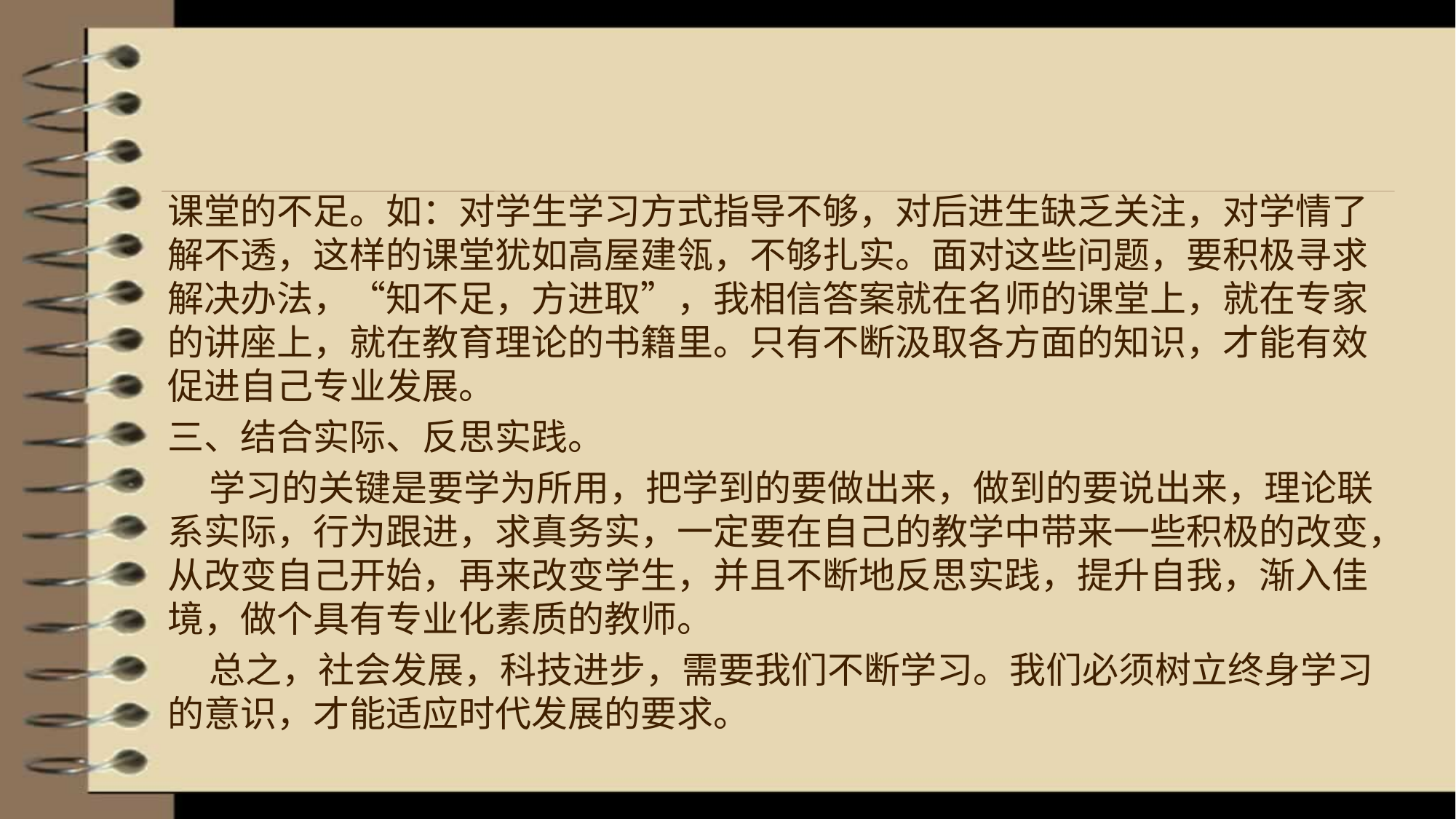

课堂的不足。如：对学生学习方式指导不够，对后进生缺乏关注，对学情了解不透，这样的课堂犹如高屋建瓴，不够扎实。面对这些问题，要积极寻求解决办法，“知不足，方进取”，我相信答案就在名师的课堂上，就在专家的讲座上，就在教育理论的书籍里。只有不断汲取各方面的知识，才能有效促进自己专业发展。
三、结合实际、反思实践。
    学习的关键是要学为所用，把学到的要做出来，做到的要说出来，理论联系实际，行为跟进，求真务实，一定要在自己的教学中带来一些积极的改变，从改变自己开始，再来改变学生，并且不断地反思实践，提升自我，渐入佳境，做个具有专业化素质的教师。
    总之，社会发展，科技进步，需要我们不断学习。我们必须树立终身学习的意识，才能适应时代发展的要求。